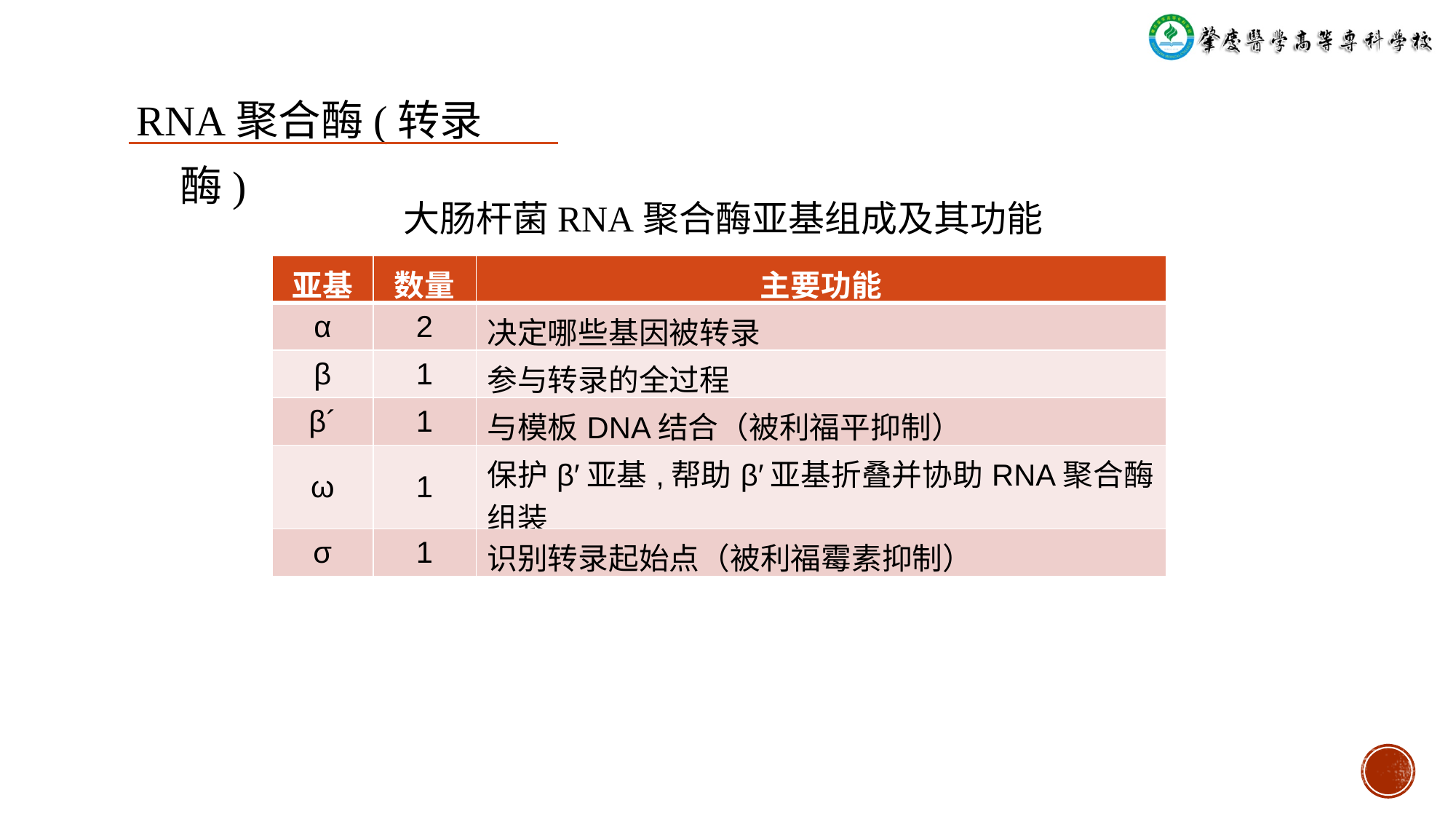

RNA聚合酶(转录酶)
大肠杆菌RNA聚合酶亚基组成及其功能
| 亚基 | 数量 | 主要功能 |
| --- | --- | --- |
| α | 2 | 决定哪些基因被转录 |
| β | 1 | 参与转录的全过程 |
| β´ | 1 | 与模板DNA结合（被利福平抑制） |
| ω | 1 | 保护β′亚基,帮助β′亚基折叠并协助RNA聚合酶组装 |
| σ | 1 | 识别转录起始点（被利福霉素抑制） |